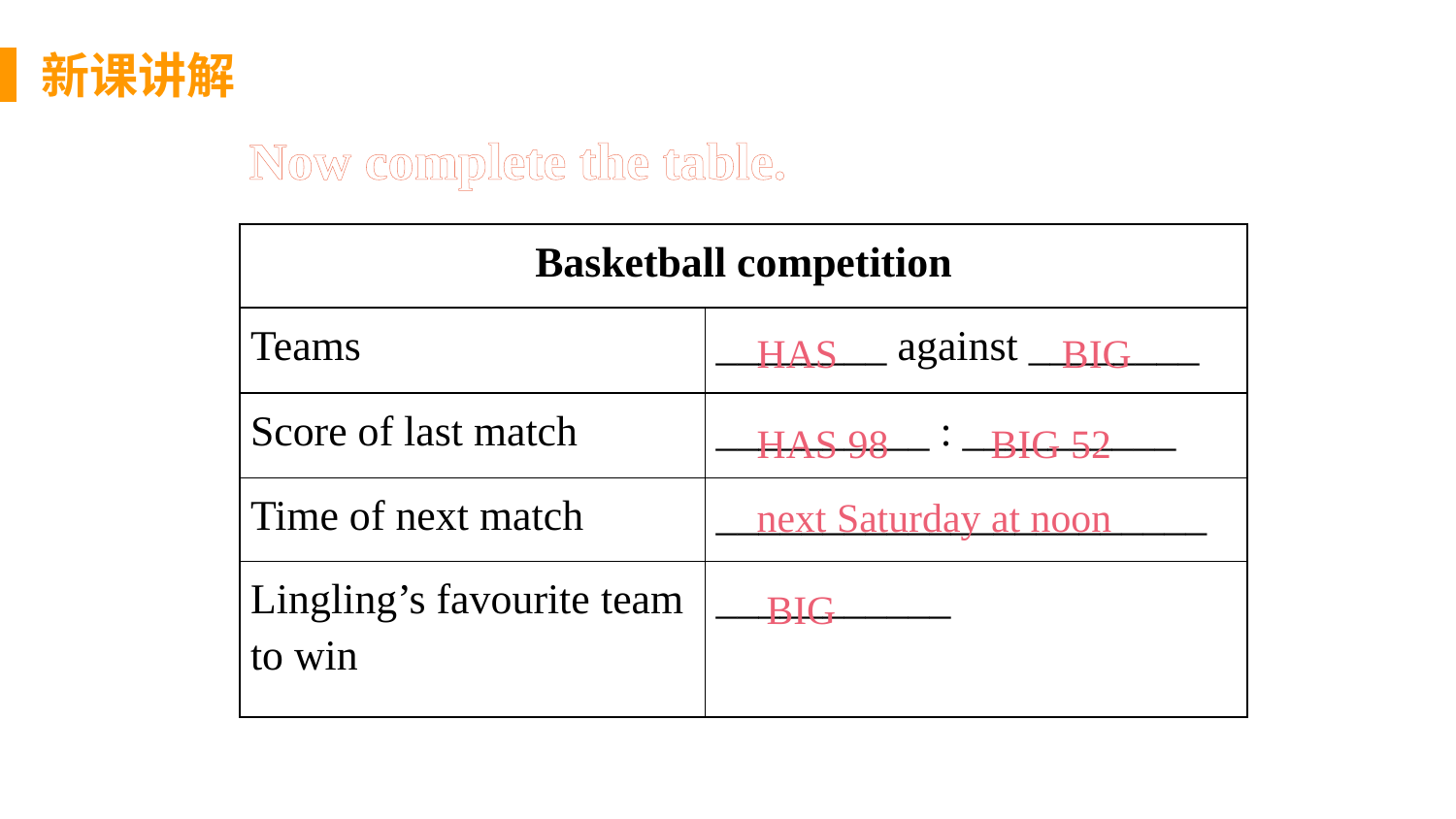

新课讲解

Now complete the table.
| Basketball competition |  |
| --- | --- |
| Teams | \_\_\_\_\_\_\_\_ against \_\_\_\_\_\_\_\_ |
| Score of last match | \_\_\_\_\_\_\_\_\_\_ : \_\_\_\_\_\_\_\_\_\_ |
| Time of next match | \_\_\_\_\_\_\_\_\_\_\_\_\_\_\_\_\_\_\_\_\_\_\_ |
| Lingling’s favourite team to win | \_\_\_\_\_\_\_\_\_\_\_ |
HAS                      BIG
HAS 98          BIG 52
next Saturday at noon
BIG